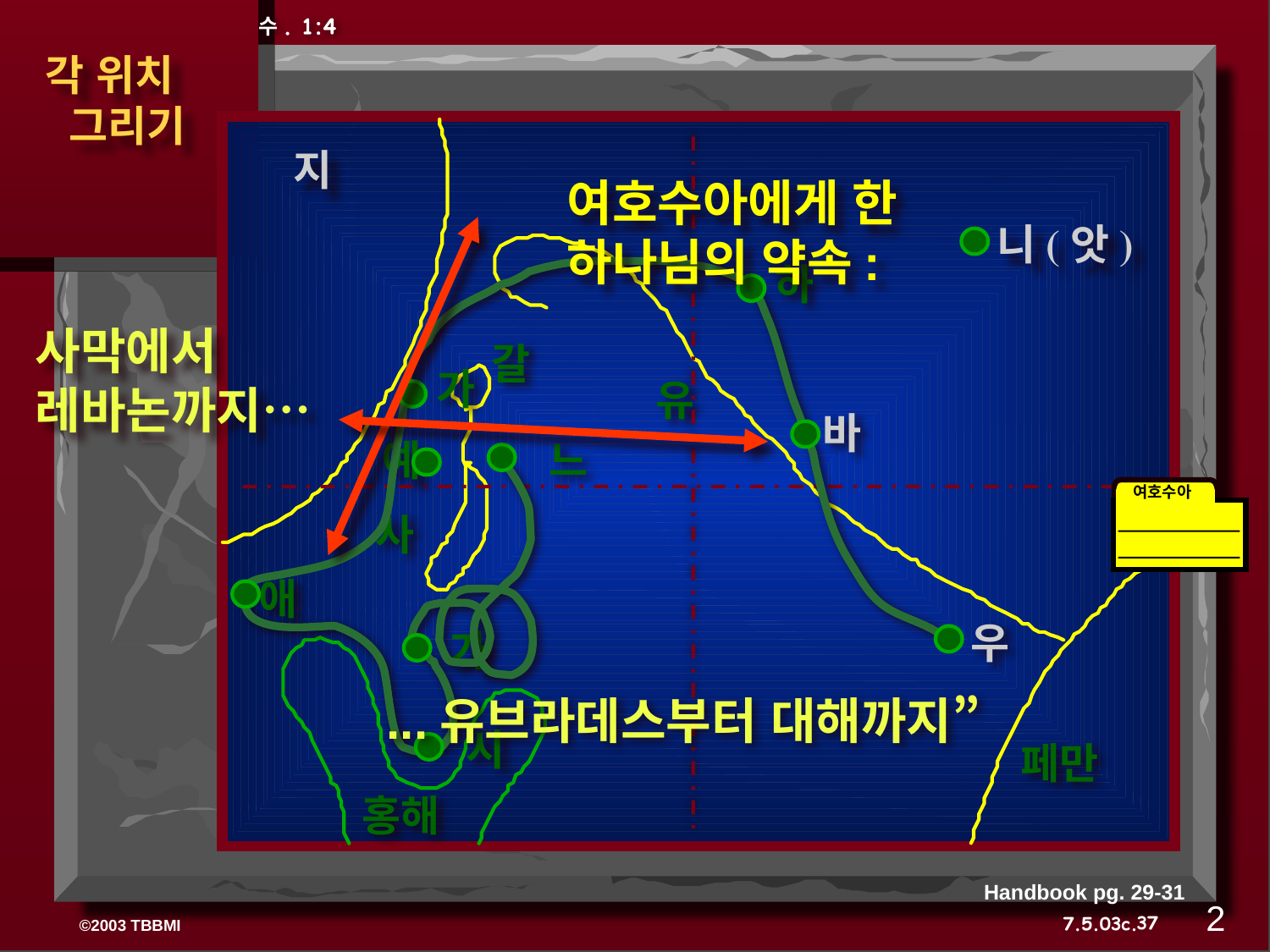

수. 1:4

 각 위치
   그리기

지

여호수아에게 한 하나님의 약속:
니(앗)

하

사막에서 레바논까지…
갈
가

유

바

예
느

여호수아

사

애

우
가

...유브라데스부터 대해까지”
시
페만

홍해
Handbook pg. 29-31
2
37